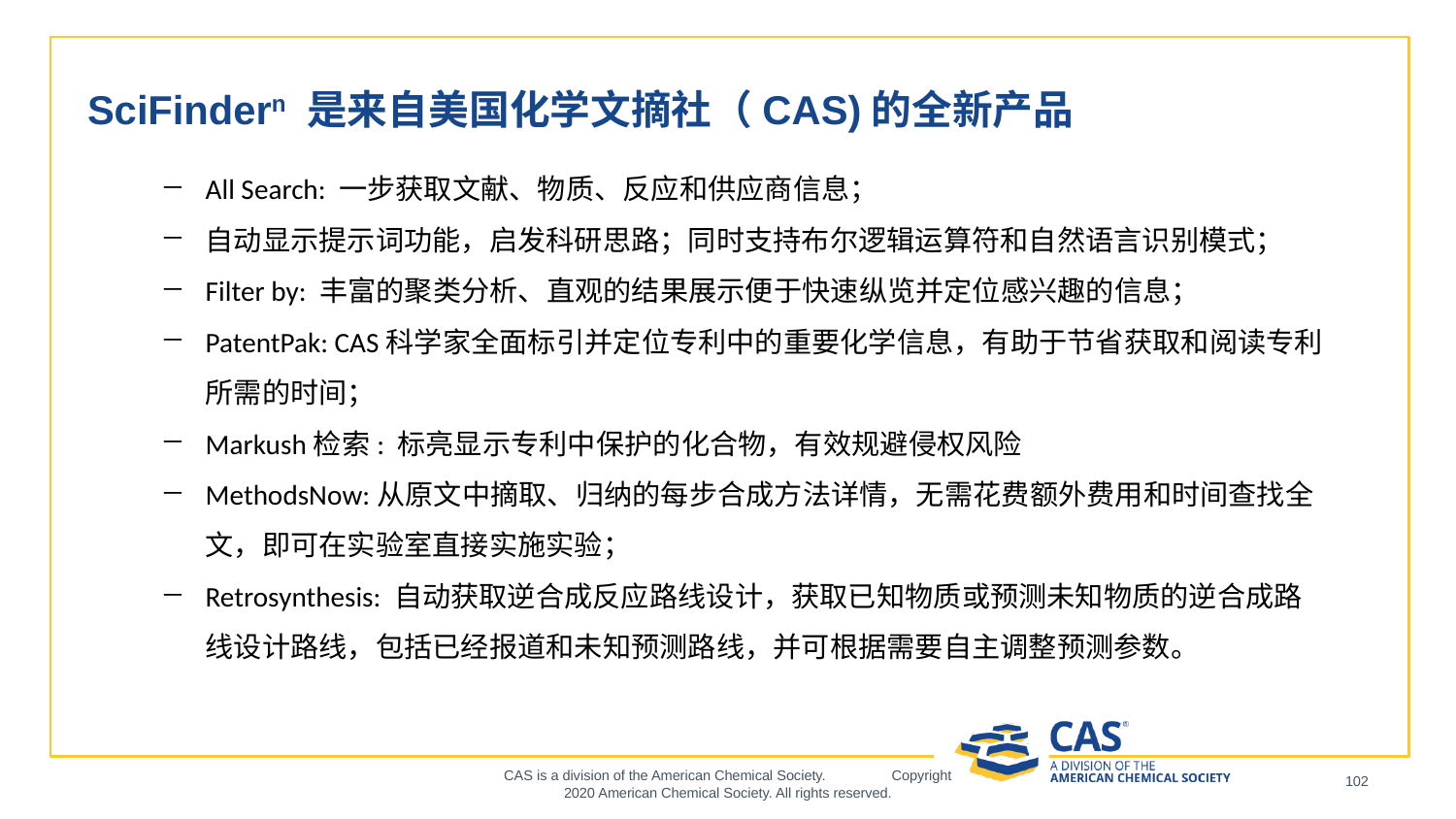

# SciFindern 是来自美国化学文摘社（CAS)的全新产品

All Search: 一步获取文献、物质、反应和供应商信息；
自动显示提示词功能，启发科研思路；同时支持布尔逻辑运算符和自然语言识别模式；
Filter by: 丰富的聚类分析、直观的结果展示便于快速纵览并定位感兴趣的信息；
PatentPak: CAS科学家全面标引并定位专利中的重要化学信息，有助于节省获取和阅读专利所需的时间；
Markush检索: 标亮显示专利中保护的化合物，有效规避侵权风险
MethodsNow:从原文中摘取、归纳的每步合成方法详情，无需花费额外费用和时间查找全文，即可在实验室直接实施实验；
Retrosynthesis: 自动获取逆合成反应路线设计，获取已知物质或预测未知物质的逆合成路线设计路线，包括已经报道和未知预测路线，并可根据需要自主调整预测参数。
102
CAS is a division of the American Chemical Society.                 Copyright 2020 American Chemical Society. All rights reserved.